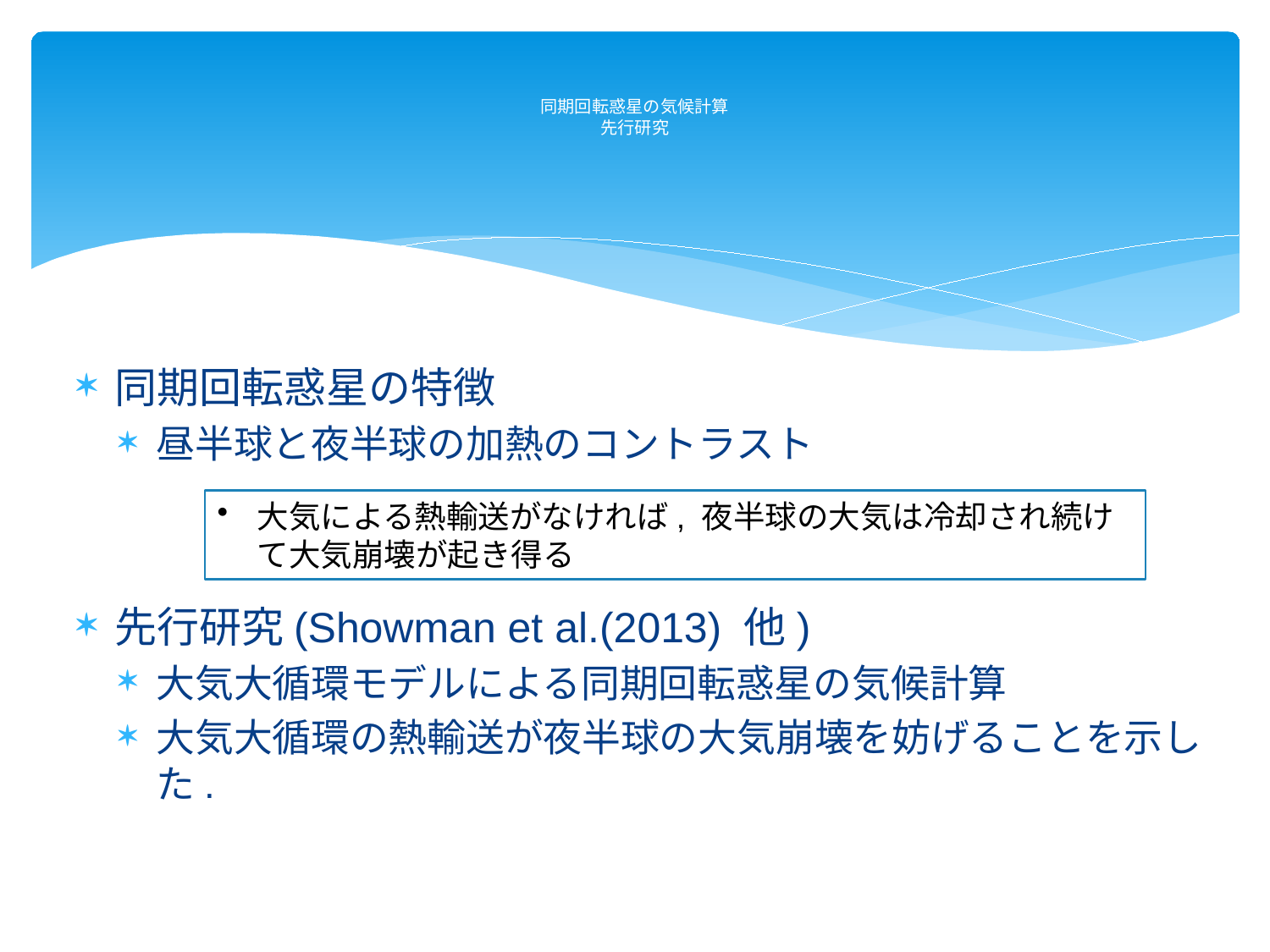

# 同期回転惑星の気候計算 先行研究
同期回転惑星の特徴
昼半球と夜半球の加熱のコントラスト

先行研究(Showman et al.(2013) 他)
大気大循環モデルによる同期回転惑星の気候計算
大気大循環の熱輸送が夜半球の大気崩壊を妨げることを示した.
大気による熱輸送がなければ, 夜半球の大気は冷却され続けて大気崩壊が起き得る